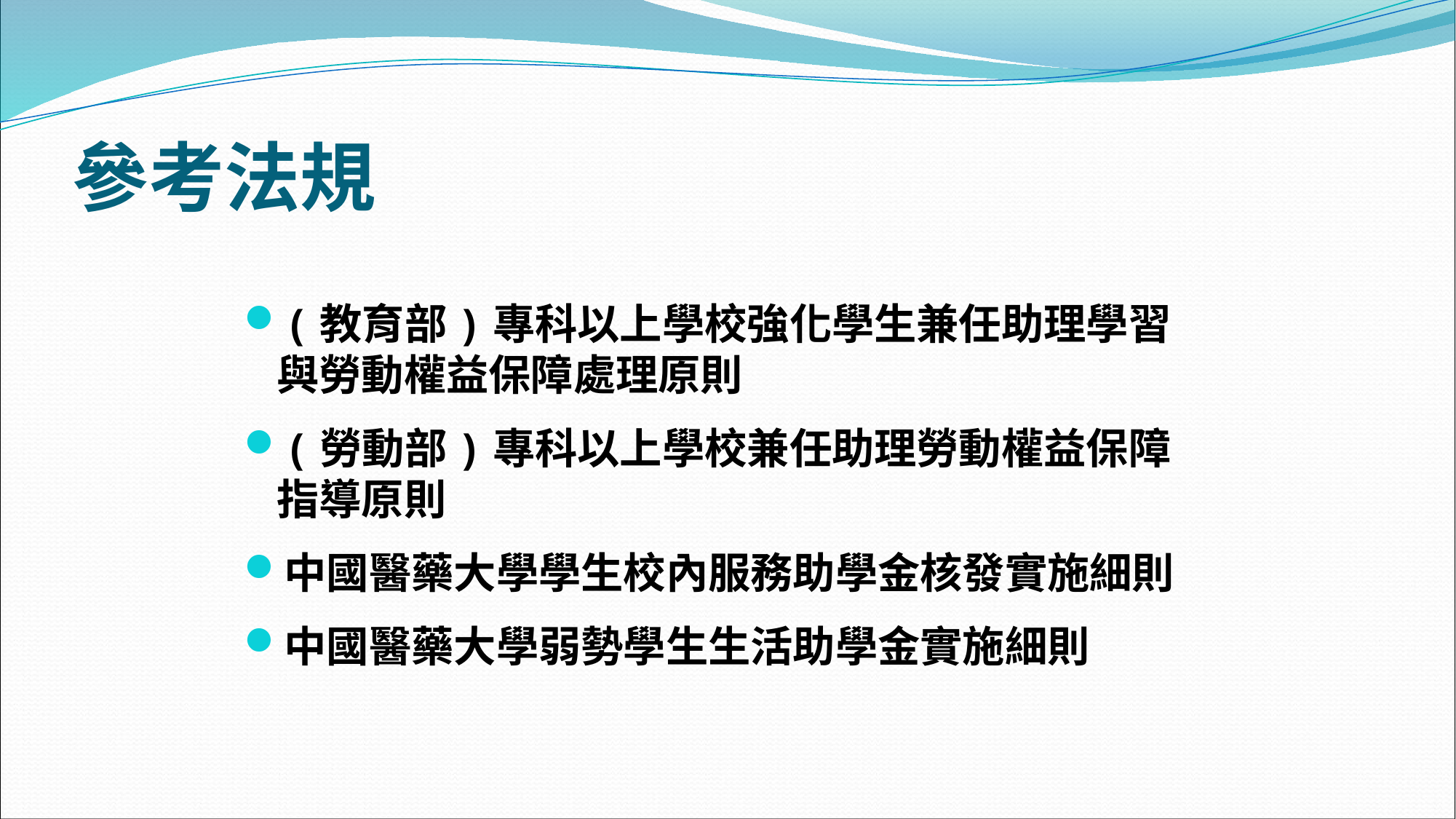

# 參考法規

(教育部)專科以上學校強化學生兼任助理學習與勞動權益保障處理原則
(勞動部)專科以上學校兼任助理勞動權益保障指導原則
中國醫藥大學學生校內服務助學金核發實施細則
中國醫藥大學弱勢學生生活助學金實施細則